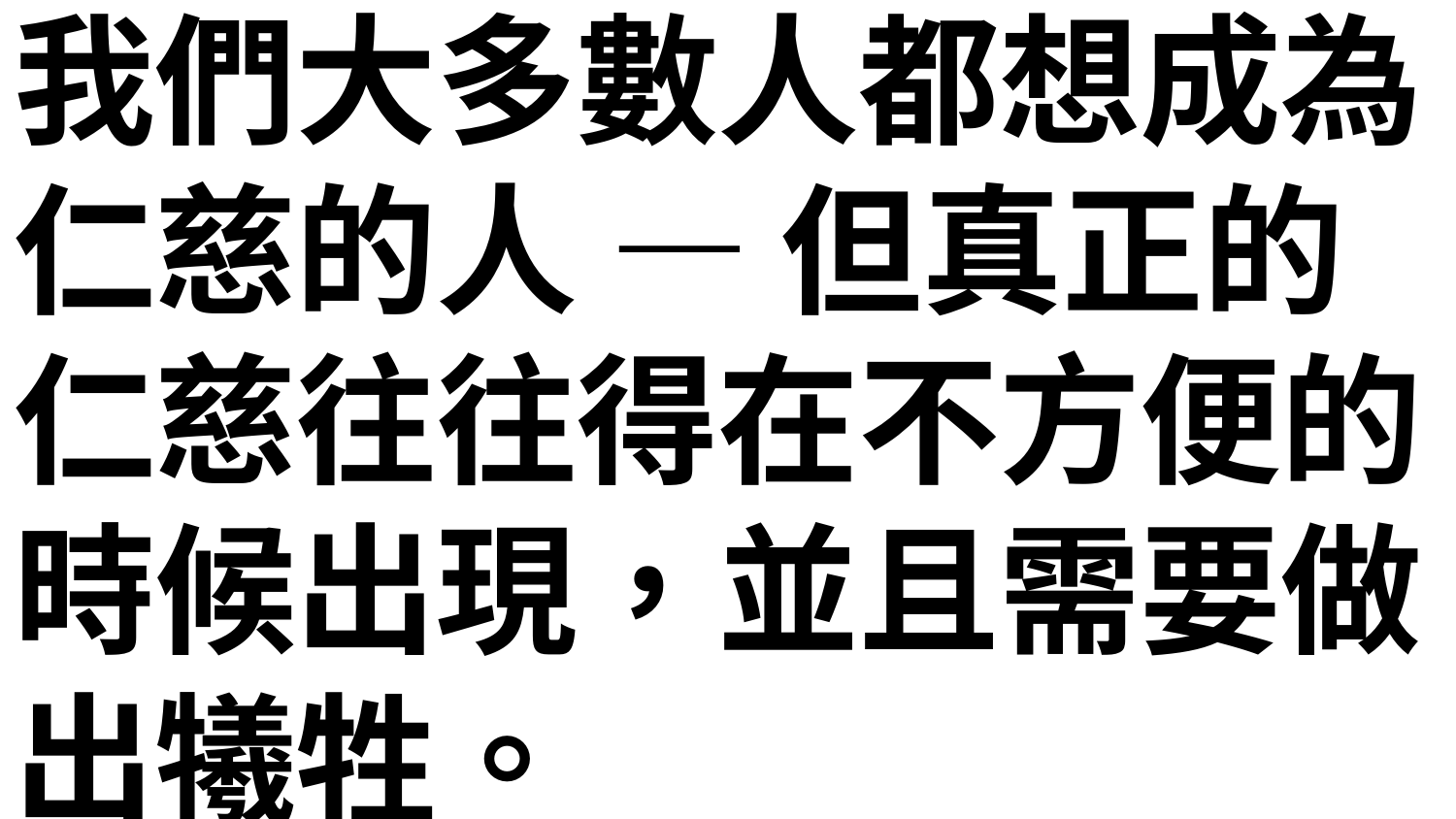

我們大多數人都想成為仁慈的人 — 但真正的仁慈往往得在不方便的時候出現，並且需要做出犧牲。